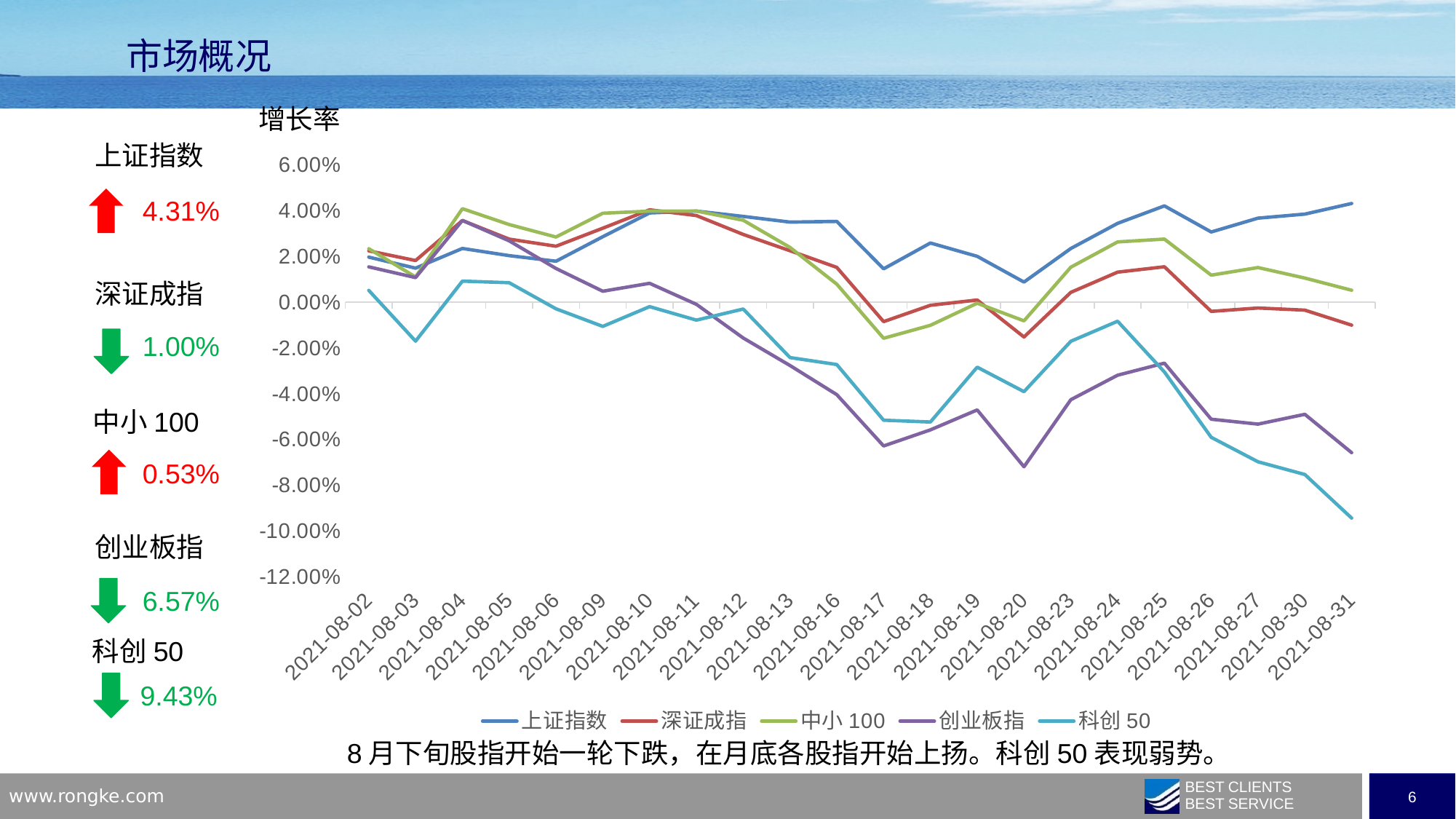

市场概况
增长率
上证指数

### Chart

| Category | 上证指数 | 深证成指 | 中小100 | 创业板指 | 科创50 |
|---|---|---|---|---|---|
| 44410 | 0.019700017431195205 | 0.02245172318306321 | 0.02338930986761678 | 0.015457730037922168 | 0.005187846876378854 |
| 44411 | 0.014903936806884177 | 0.018220443401573583 | 0.011059370571871563 | 0.01076890793297336 | -0.01698465245730807 |
| 44412 | 0.02350685859544832 | 0.03571420625713584 | 0.04086856243836512 | 0.03573793791182589 | 0.009222489752981122 |
| 44413 | 0.020366329430044683 | 0.027569274923382903 | 0.03394931291865322 | 0.02683538488679238 | 0.00853923994995287 |
| 44414 | 0.017916955101632936 | 0.024472843612064477 | 0.02849161885564233 | 0.01474334916670239 | -0.0028567408293102003 |
| 44417 | 0.028633254776197603 | 0.032351641859015956 | 0.038888443215469914 | 0.004815181709733496 | -0.010546066289182532 |
| 44418 | 0.03902253557426727 | 0.04037677253873562 | 0.0398090675681535 | 0.008280928882332006 | -0.0019004927606126598 |
| 44419 | 0.03981444519201882 | 0.03786031623752173 | 0.03983376815126971 | -0.0009079462285379591 | -0.007811433109549015 |
| 44420 | 0.037493847423883064 | 0.02962443755910993 | 0.03582061806564796 | -0.01562405846179582 | -0.002965211134684287 |
| 44421 | 0.035010005129280763 | 0.02251213134490726 | 0.023955683950980022 | -0.027630953330168517 | -0.0241564501276349 |
| 44424 | 0.035317832618964484 | 0.01523690342690931 | 0.007918525450063774 | -0.040344089964783 | -0.0272042394669898 |
| 44425 | 0.014605057448474623 | -0.008468190656643504 | -0.015723983954399334 | -0.06279575291037676 | -0.051514910990562046 |
| 44426 | 0.02588143949765187 | -0.0013193617907756305 | -0.01007925906989715 | -0.05575533989963377 | -0.05230600264991836 |
| 44427 | 0.020073601911885897 | 0.0009777858675137363 | -0.00042296434317579124 | -0.04703963747031159 | -0.02834864518011959 |
| 44428 | 0.00882344612904129 | -0.01517803604284107 | -0.008130585630144682 | -0.07188033120459891 | -0.03904717320791007 |
| 44431 | 0.023481397629816714 | 0.004329841193900119 | 0.015306237596149908 | -0.042559379930426466 | -0.017036059589287222 |
| 44432 | 0.03447196930178742 | 0.013151160152463204 | 0.02634824670191538 | -0.0318592183662858 | -0.008288174555996064 |
| 44433 | 0.04209927986970108 | 0.015496700669674457 | 0.027601899397420304 | -0.02660304250790002 | -0.030444208524672556 |
| 44434 | 0.03070236296010531 | -0.003990213698139122 | 0.011847445380636756 | -0.05108209836707178 | -0.05899967628589631 |
| 44435 | 0.036734227608788084 | -0.0025090771502532805 | 0.015173094135248144 | -0.05322689786995849 | -0.06969839284840074 |
| 44438 | 0.038498687244385765 | -0.0034438663357178045 | 0.010560915137832527 | -0.0489448275362897 | -0.07526557156906577 |
| 44439 | 0.04314612292483577 | -0.010006626173552857 | 0.005254160833906951 | -0.06571304068038042 | -0.09429595136156321 |
4.31%

深证成指
1.00%

中小100

0.53%
创业板指

6.57%
科创50

9.43%
8月下旬股指开始一轮下跌，在月底各股指开始上扬。科创50表现弱势。